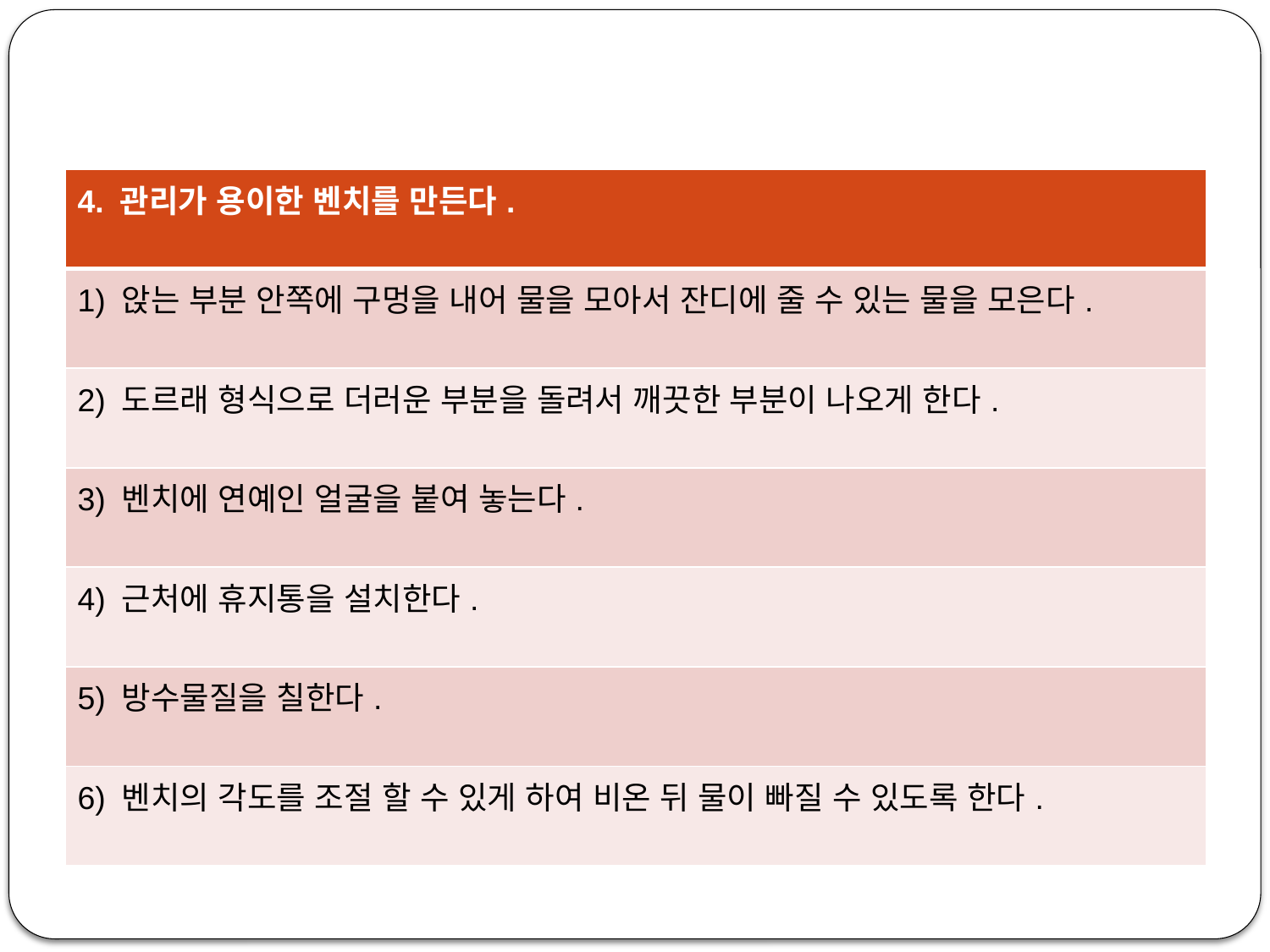

#
| 4. 관리가 용이한 벤치를 만든다. |
| --- |
| 1) 앉는 부분 안쪽에 구멍을 내어 물을 모아서 잔디에 줄 수 있는 물을 모은다. |
| 2) 도르래 형식으로 더러운 부분을 돌려서 깨끗한 부분이 나오게 한다. |
| 3) 벤치에 연예인 얼굴을 붙여 놓는다. |
| 4) 근처에 휴지통을 설치한다. |
| 5) 방수물질을 칠한다. |
| 6) 벤치의 각도를 조절 할 수 있게 하여 비온 뒤 물이 빠질 수 있도록 한다. |